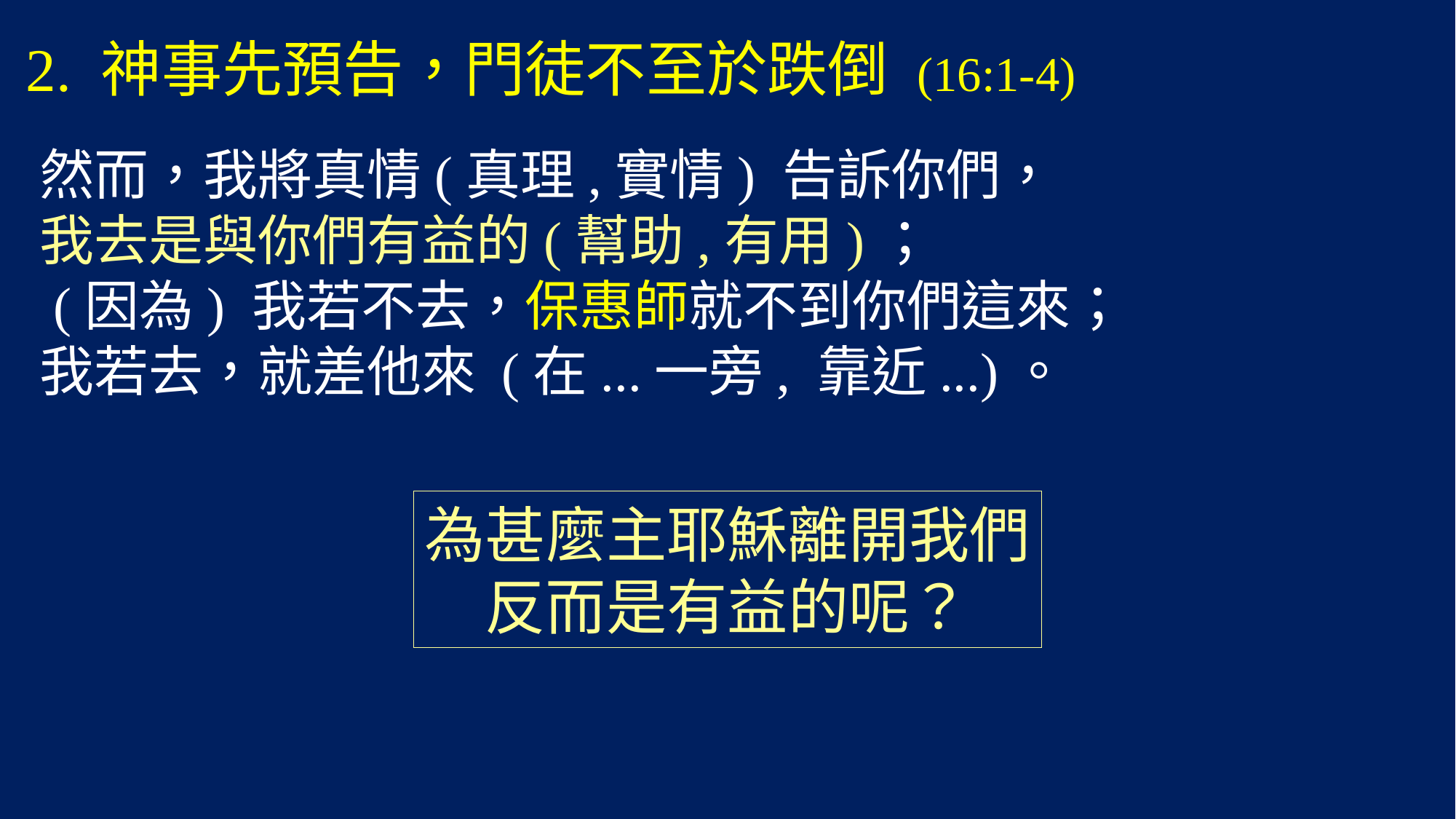

# 2. 神事先預告，門徒不至於跌倒 (16:1-4)
然而，我將真情(真理,實情) 告訴你們，
我去是與你們有益的(幫助,有用)；
 (因為) 我若不去，保惠師就不到你們這來；
我若去，就差他來 (在...一旁, 靠近...)。

為甚麼主耶穌離開我們
反而是有益的呢？